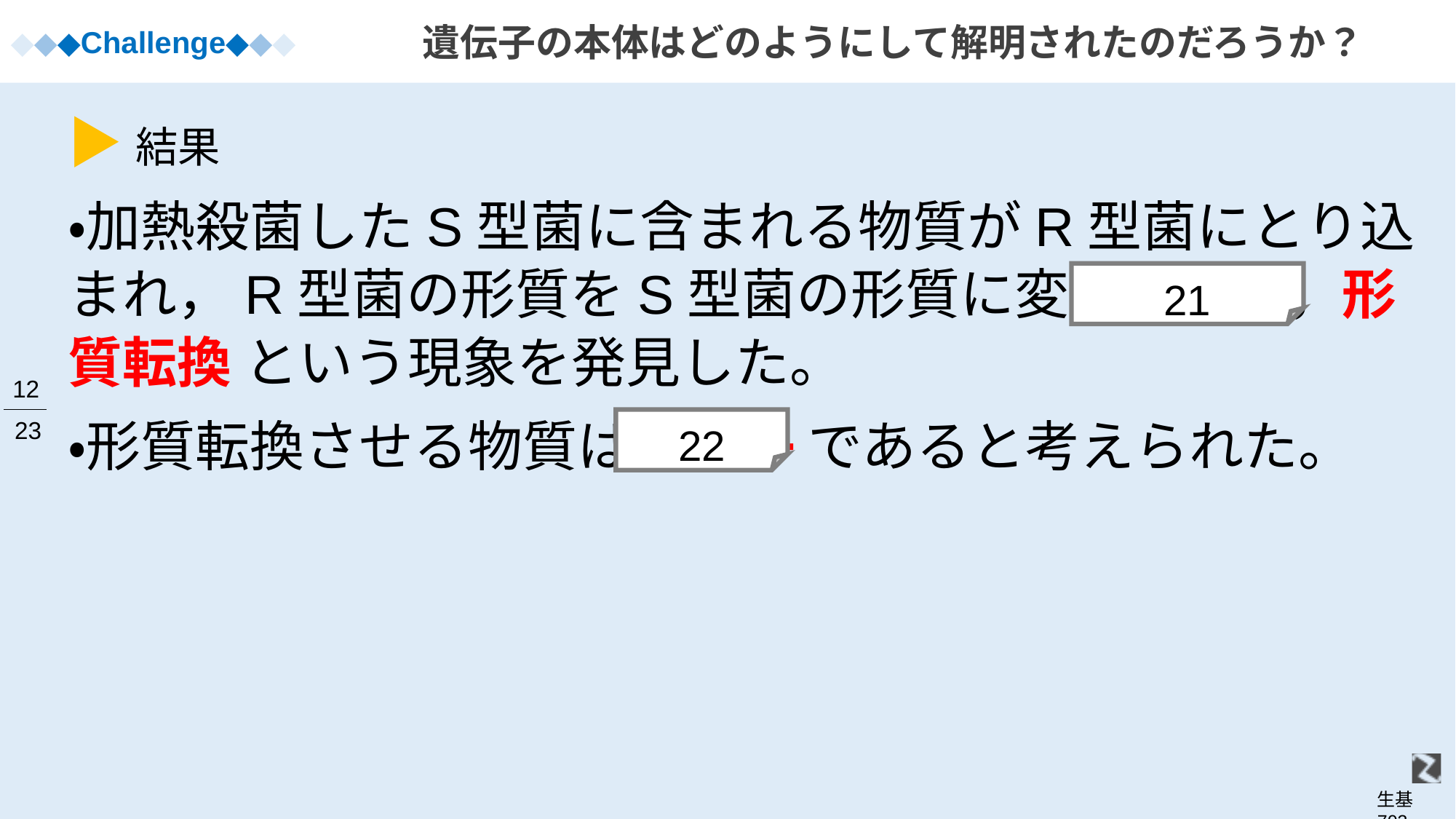

# 遺伝子の本体はどのようにして解明されたのだろうか？
▶結果
・加熱殺菌したS型菌に含まれる物質がR型菌にとり込まれ，R型菌の形質をS型菌の形質に変化させる，形質転換 という現象を発見した。
・形質転換させる物質は遺伝子 であると考えられた。

21
22